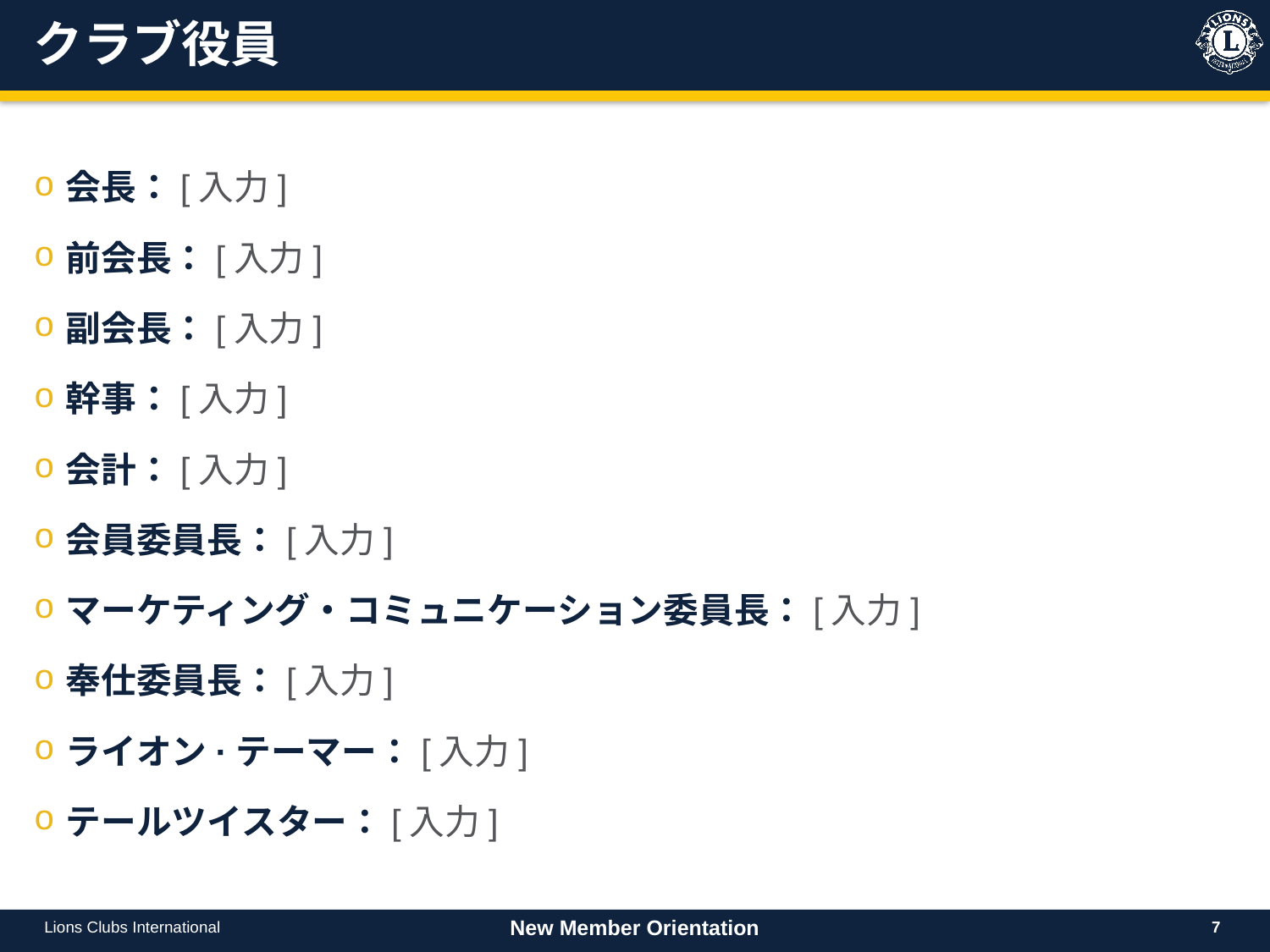

# クラブ役員
会長：[入力]
前会長：[入力]
副会長：[入力]
幹事：[入力]
会計：[入力]
会員委員長：[入力]
マーケティング・コミュニケーション委員長：[入力]
奉仕委員長：[入力]
ライオン·テーマー：[入力]
テールツイスター：[入力]